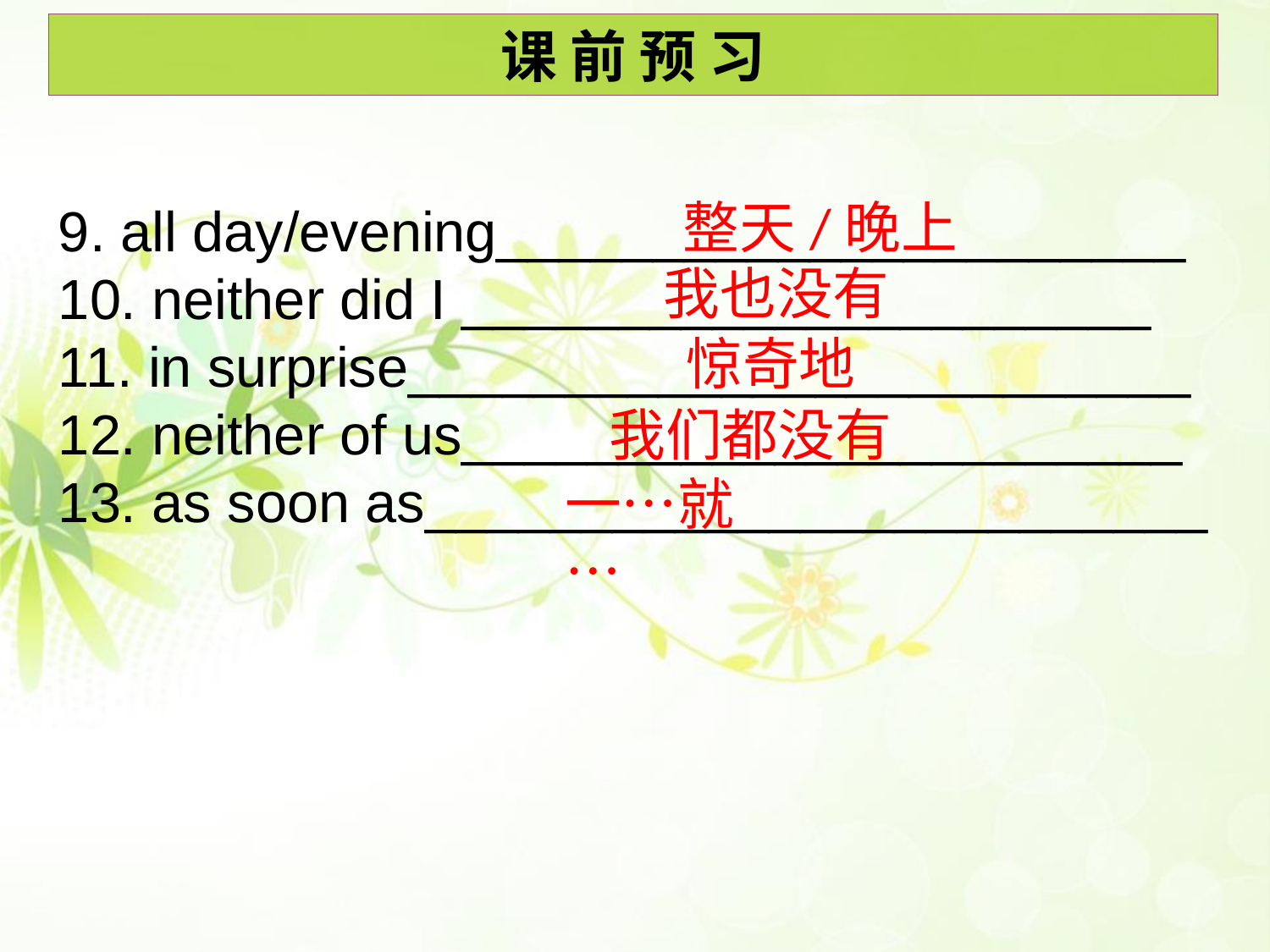

课 前 预 习
整天/晚上
9. all day/evening______________________
10. neither did I ______________________
11. in surprise_________________________
12. neither of us_______________________
13. as soon as_________________________
我也没有
惊奇地
我们都没有
一…就…